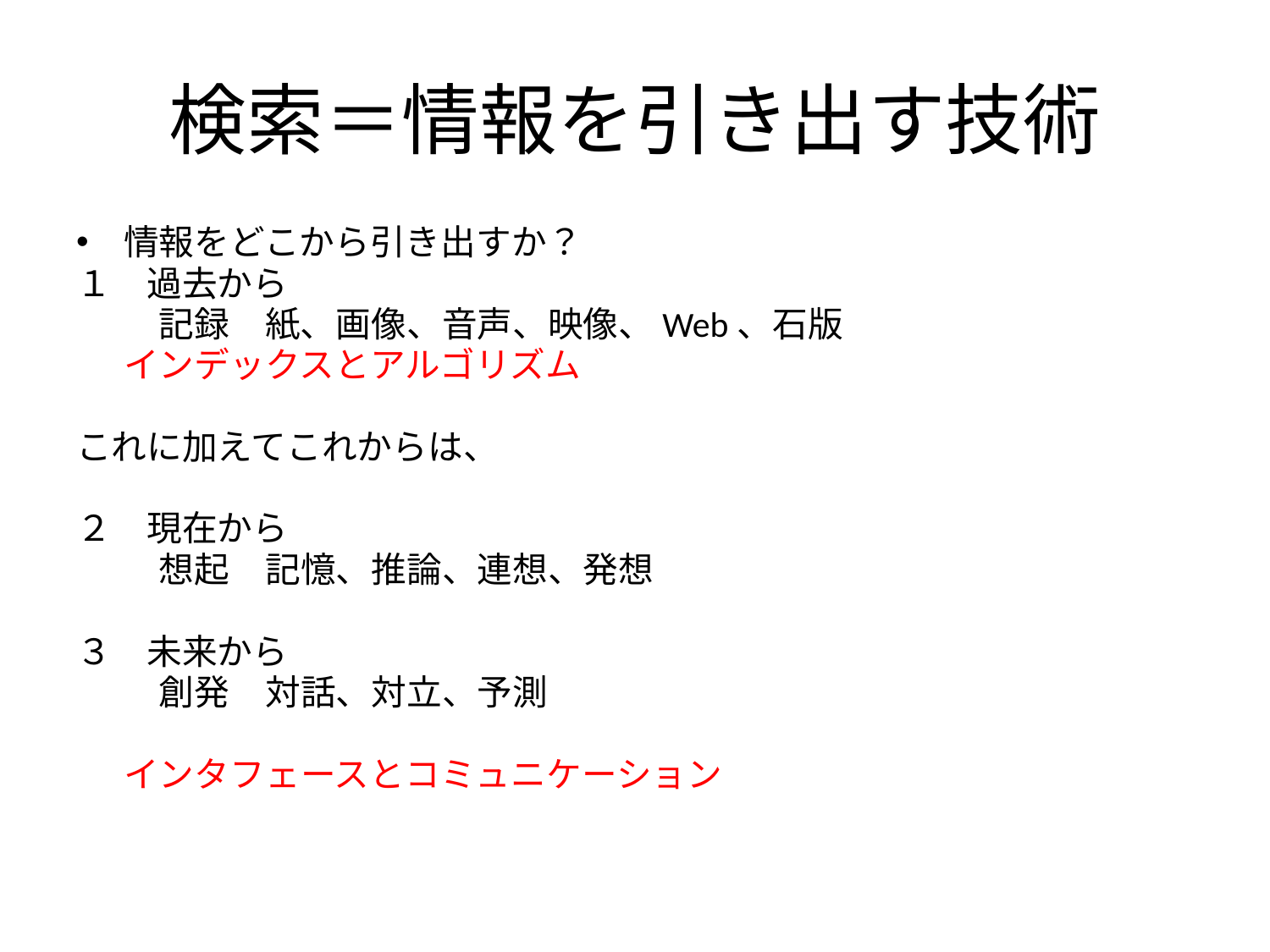

# 検索＝情報を引き出す技術
情報をどこから引き出すか？
１　過去から
	　記録　紙、画像、音声、映像、Web、石版
	インデックスとアルゴリズム

これに加えてこれからは、

２　現在から
	　想起　記憶、推論、連想、発想

３　未来から
	　創発　対話、対立、予測

	インタフェースとコミュニケーション